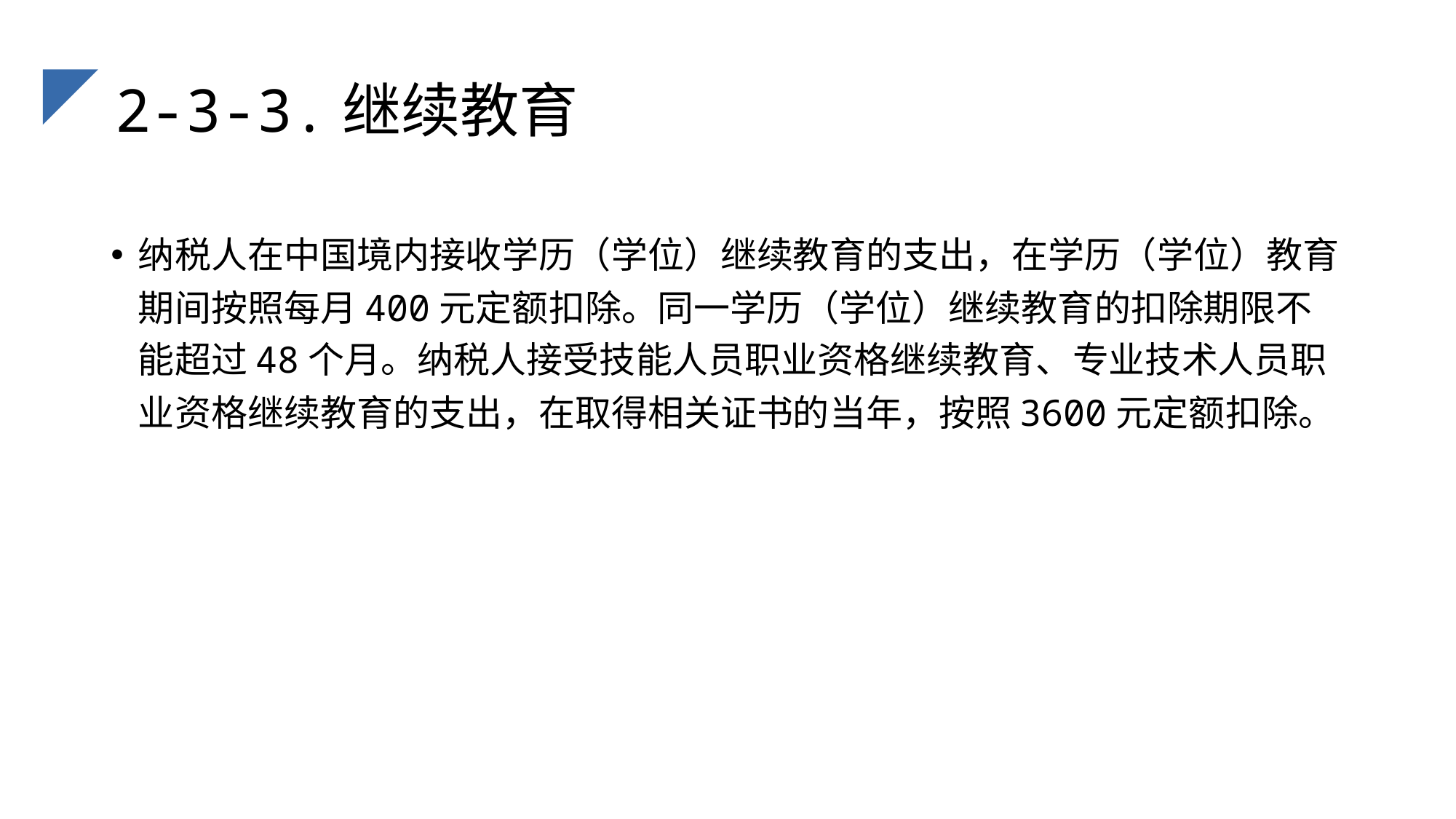

# 2-3-3.继续教育
纳税人在中国境内接收学历（学位）继续教育的支出，在学历（学位）教育期间按照每月400元定额扣除。同一学历（学位）继续教育的扣除期限不能超过48个月。纳税人接受技能人员职业资格继续教育、专业技术人员职业资格继续教育的支出，在取得相关证书的当年，按照3600元定额扣除。